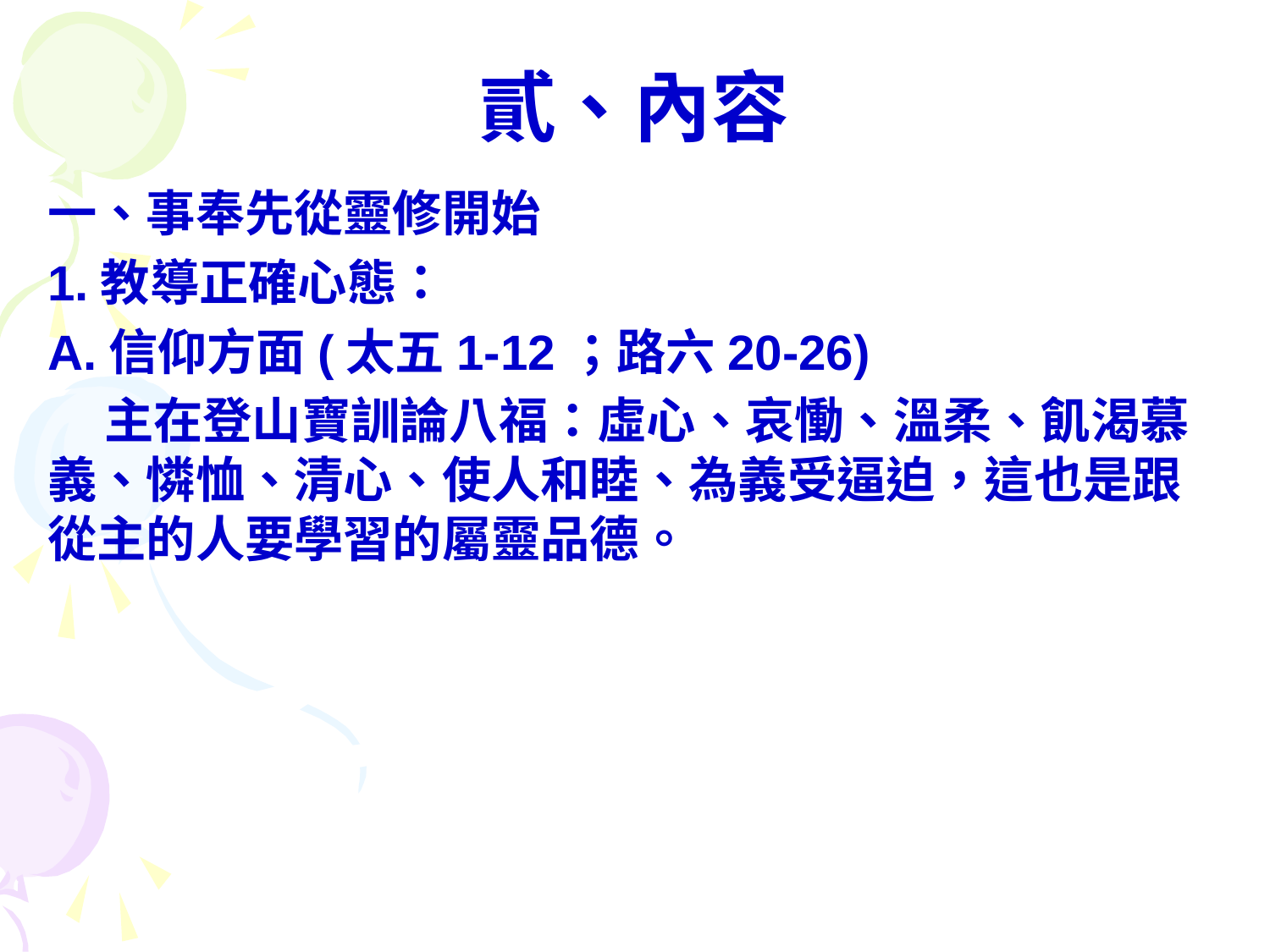

# 貳、內容
一、事奉先從靈修開始
1.教導正確心態：
A.信仰方面(太五1-12；路六20-26)
    主在登山寶訓論八福：虛心、哀慟、溫柔、飢渴慕義、憐恤、清心、使人和睦、為義受逼迫，這也是跟從主的人要學習的屬靈品德。